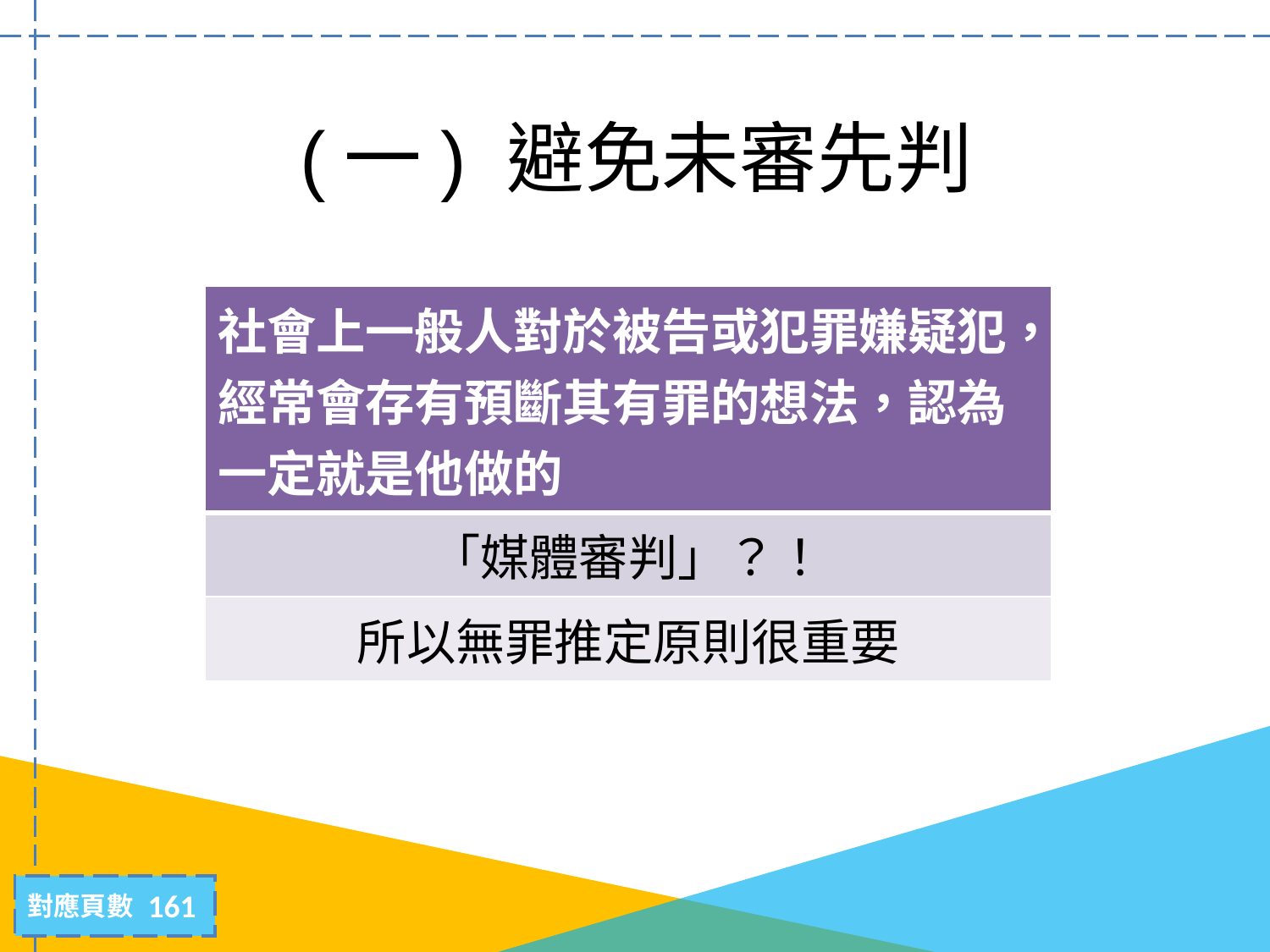

# (一) 避免未審先判
| 社會上一般人對於被告或犯罪嫌疑犯，經常會存有預斷其有罪的想法，認為一定就是他做的 |
| --- |
| 「媒體審判」？！ |
| 所以無罪推定原則很重要 |
161